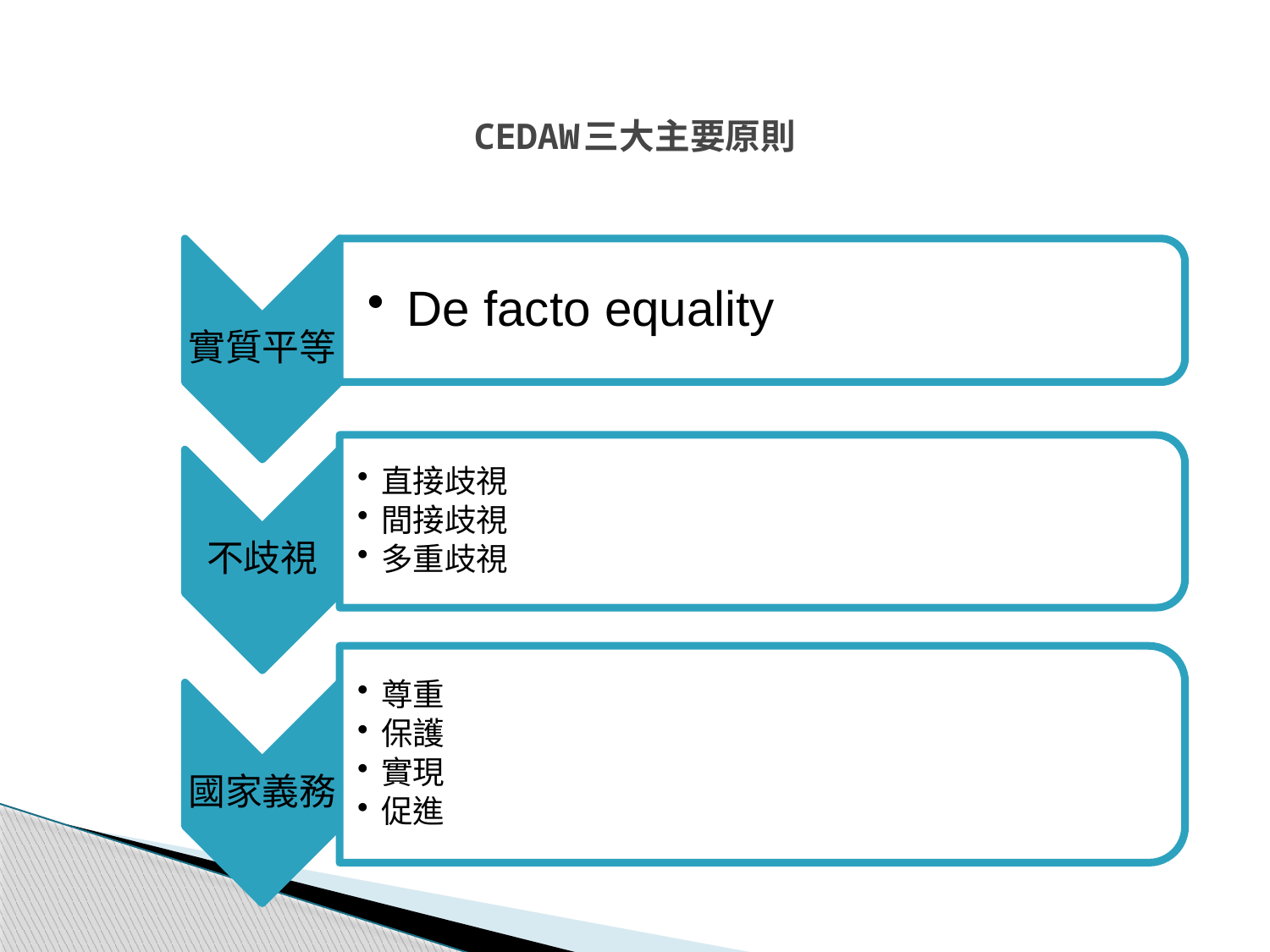

# CEDAW三大主要原則
實質平等
De facto equality
不歧視
直接歧視
間接歧視
多重歧視
國家義務
尊重
保護
實現
促進